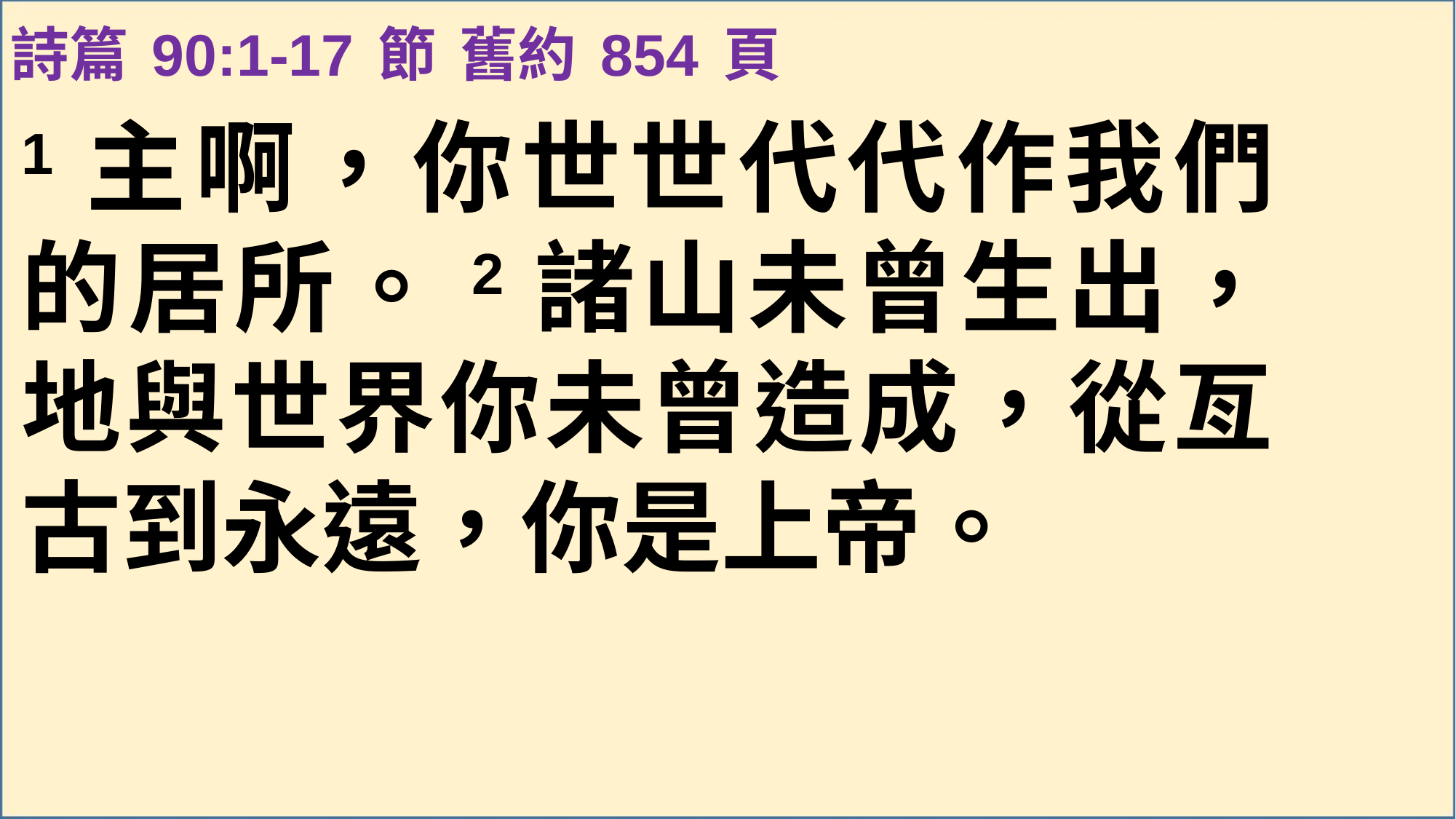

詩篇90:1-17節 舊約854頁
1主啊，你世世代代作我們的居所。2諸山未曾生出，地與世界你未曾造成，從亙古到永遠，你是上帝。